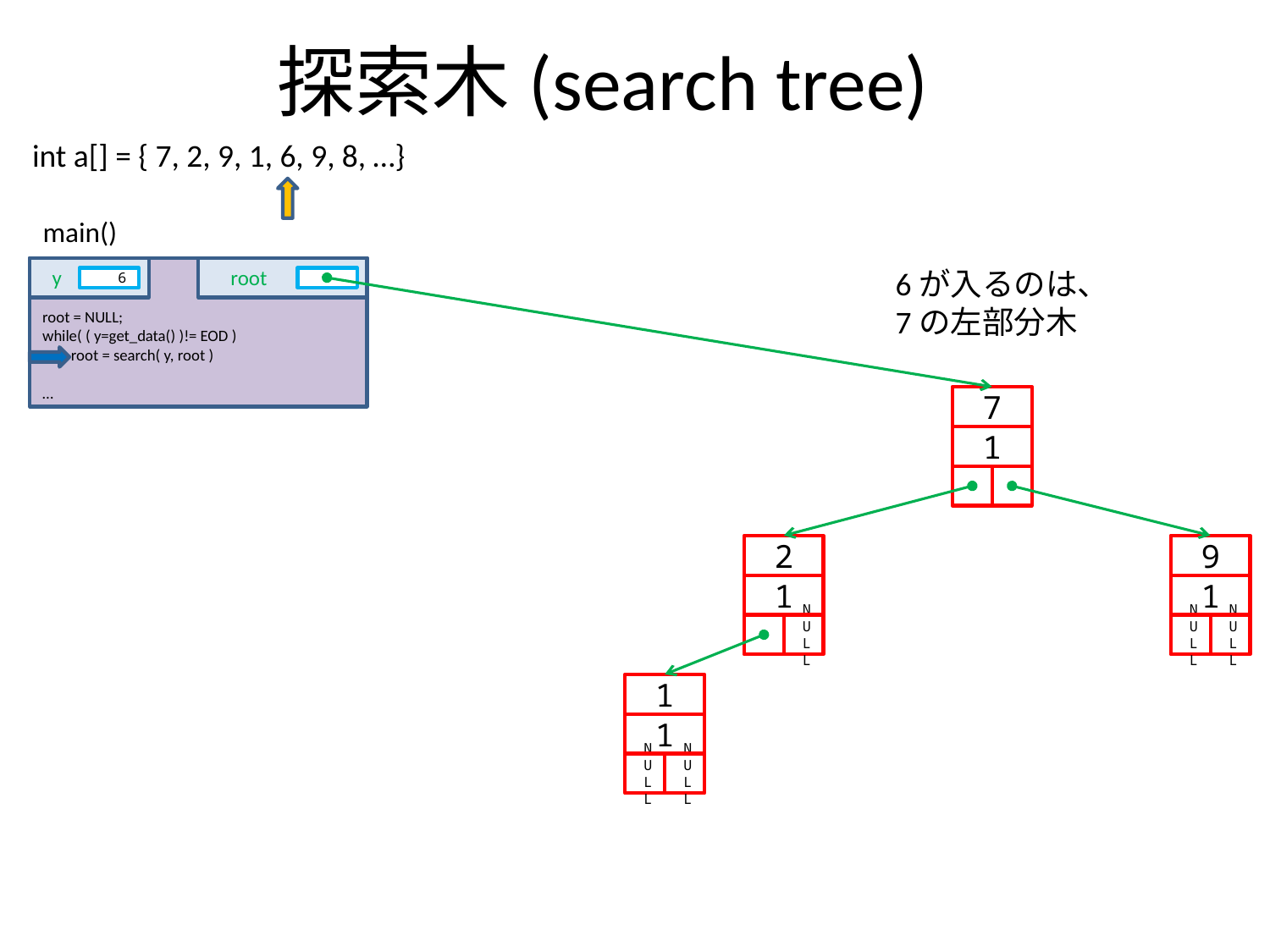

# 探索木(search tree)
int a[] = { 7, 2, 9, 1, 6, 9, 8, …}

main()

root = NULL;
while( ( y=get_data() )!= EOD )
        root = search( y, root )

…

y

6が入るのは、
7の左部分木
root
6

7
1

2
9
1
1

NULL
NULL
NULL
1
1
NULL
NULL